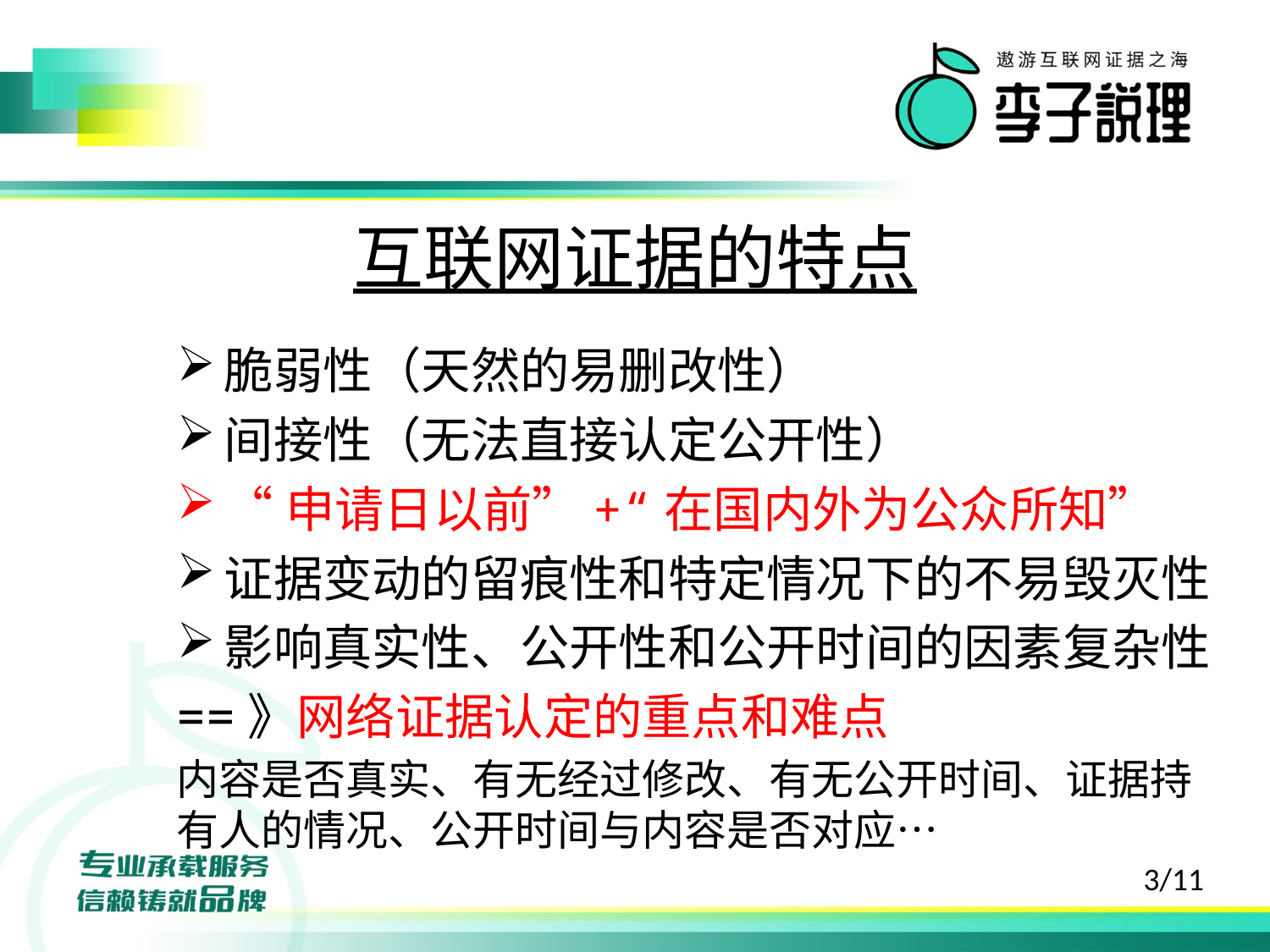

# 互联网证据的特点

脆弱性（天然的易删改性）
间接性（无法直接认定公开性）
“申请日以前”+“在国内外为公众所知”
证据变动的留痕性和特定情况下的不易毁灭性
影响真实性、公开性和公开时间的因素复杂性
==》网络证据认定的重点和难点
内容是否真实、有无经过修改、有无公开时间、证据持有人的情况、公开时间与内容是否对应…

3/11